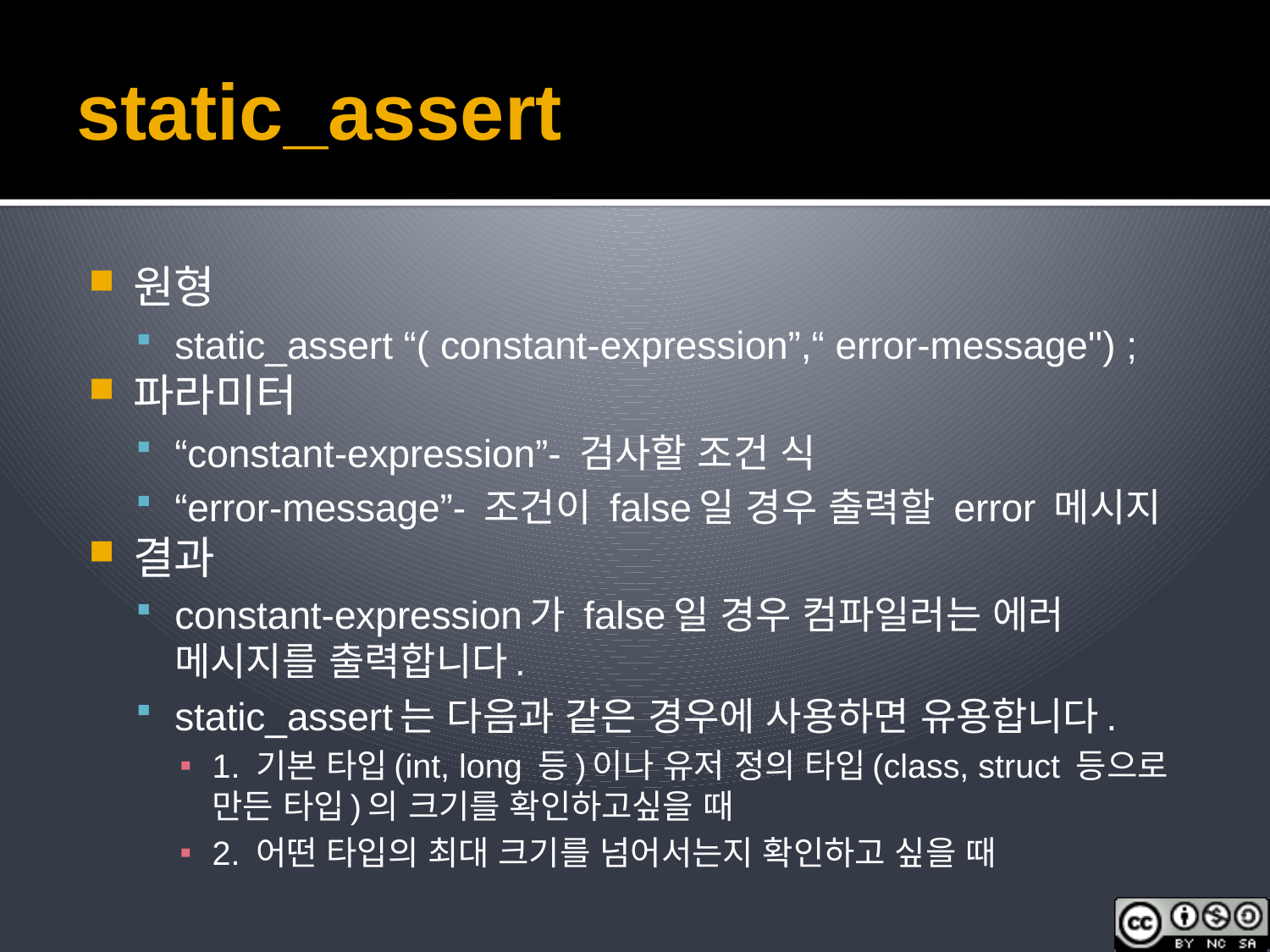

# static_assert
원형
static_assert “( constant-expression”,“ error-message'') ;
파라미터
“constant-expression”- 검사할 조건 식
“error-message”- 조건이 false일 경우 출력할 error 메시지
결과
constant-expression가 false일 경우 컴파일러는 에러 메시지를 출력합니다.
static_assert는 다음과 같은 경우에 사용하면 유용합니다.
1. 기본 타입(int, long 등)이나 유저 정의 타입(class, struct 등으로 만든 타입)의 크기를 확인하고싶을 때
2. 어떤 타입의 최대 크기를 넘어서는지 확인하고 싶을 때